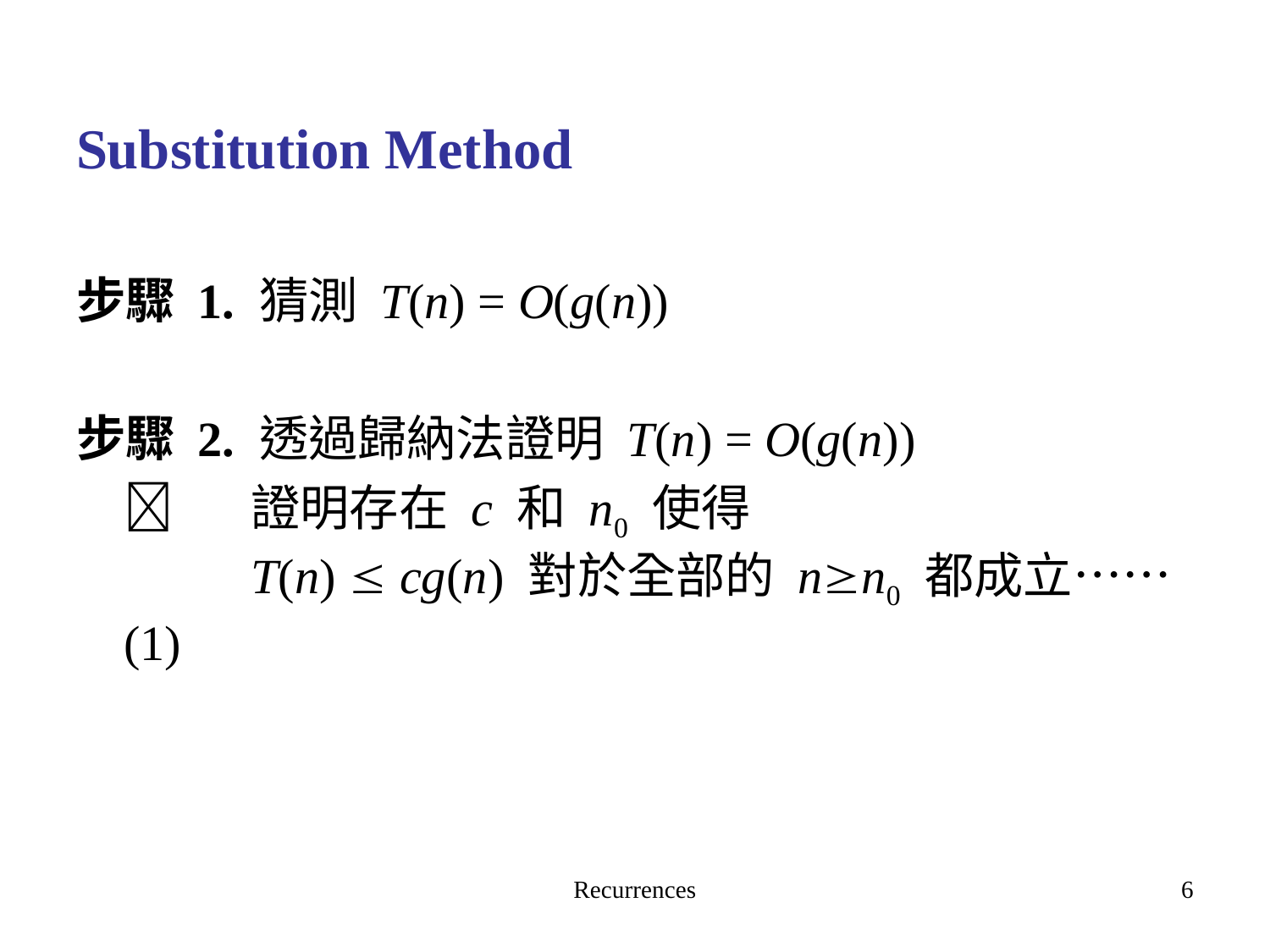

Substitution Method

步驟 1. 猜測 T(n) = O(g(n))

步驟 2. 透過歸納法證明 T(n) = O(g(n))
	⇒	證明存在 c 和 n0 使得
	T(n) ≤ cg(n) 對於全部的 n≥n0 都成立……(1)

Recurrences
6